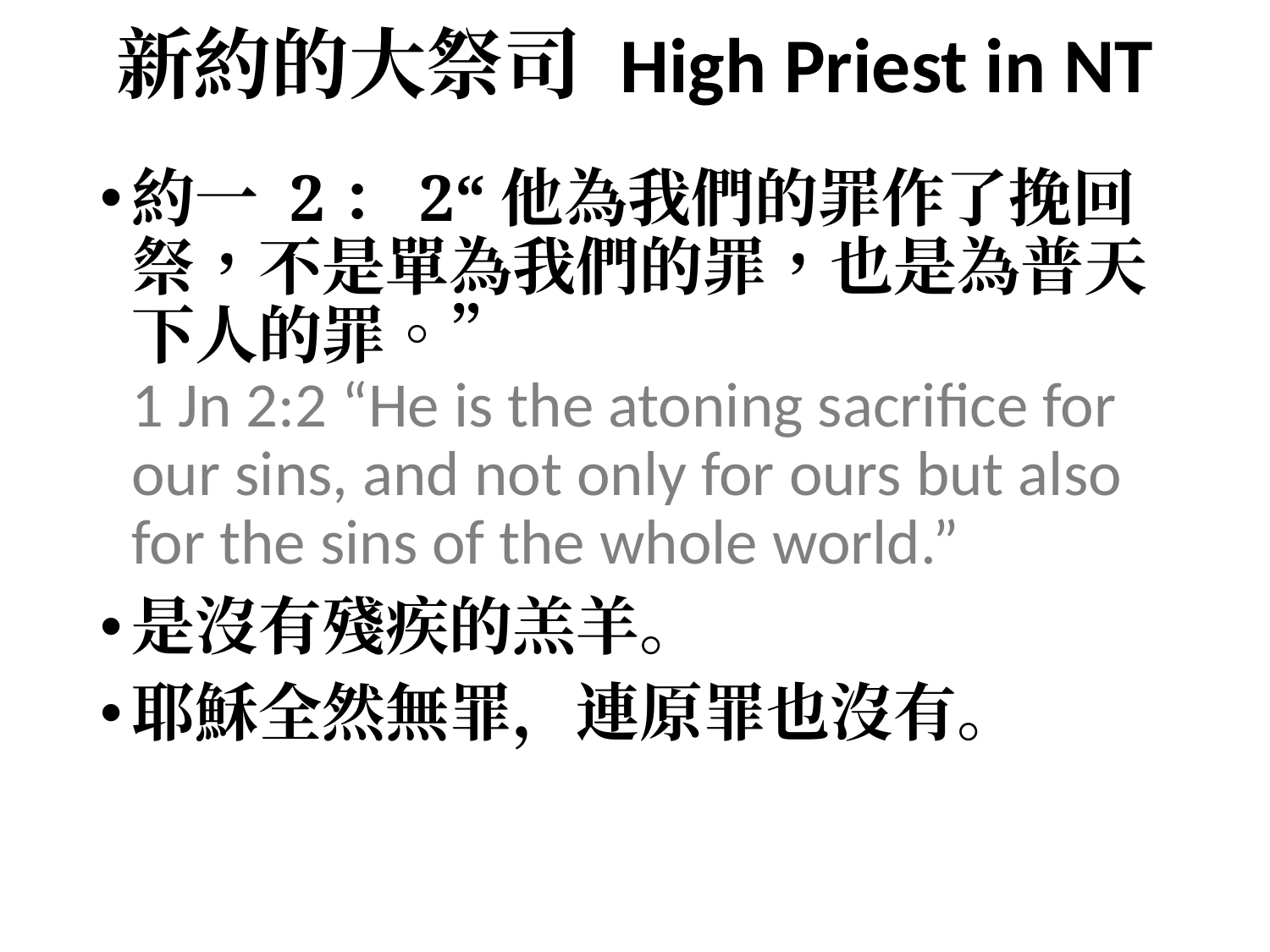

# 新約的大祭司 High Priest in NT
約一 2：2“他為我們的罪作了挽回祭，不是單為我們的罪，也是為普天下人的罪。”
1 Jn 2:2 “He is the atoning sacrifice for our sins, and not only for ours but also for the sins of the whole world.”
是沒有殘疾的羔羊。
耶穌全然無罪，連原罪也沒有。